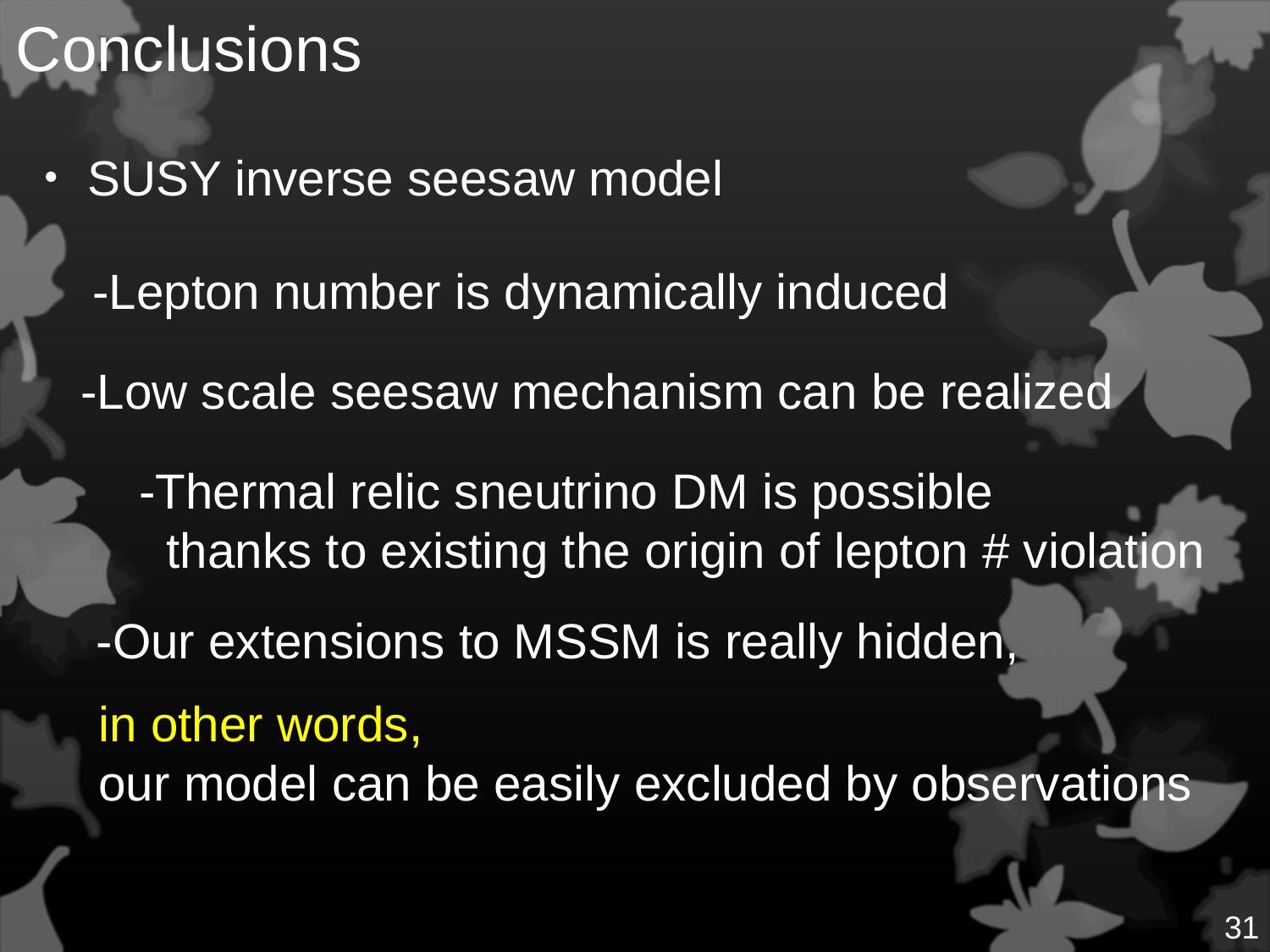

Conclusions
・SUSY inverse seesaw model
-Lepton number is dynamically induced
-Low scale seesaw mechanism can be realized
-Thermal relic sneutrino DM is possible
  thanks to existing the origin of lepton # violation
-Our extensions to MSSM is really hidden,
in other words,
our model can be easily excluded by observations
31